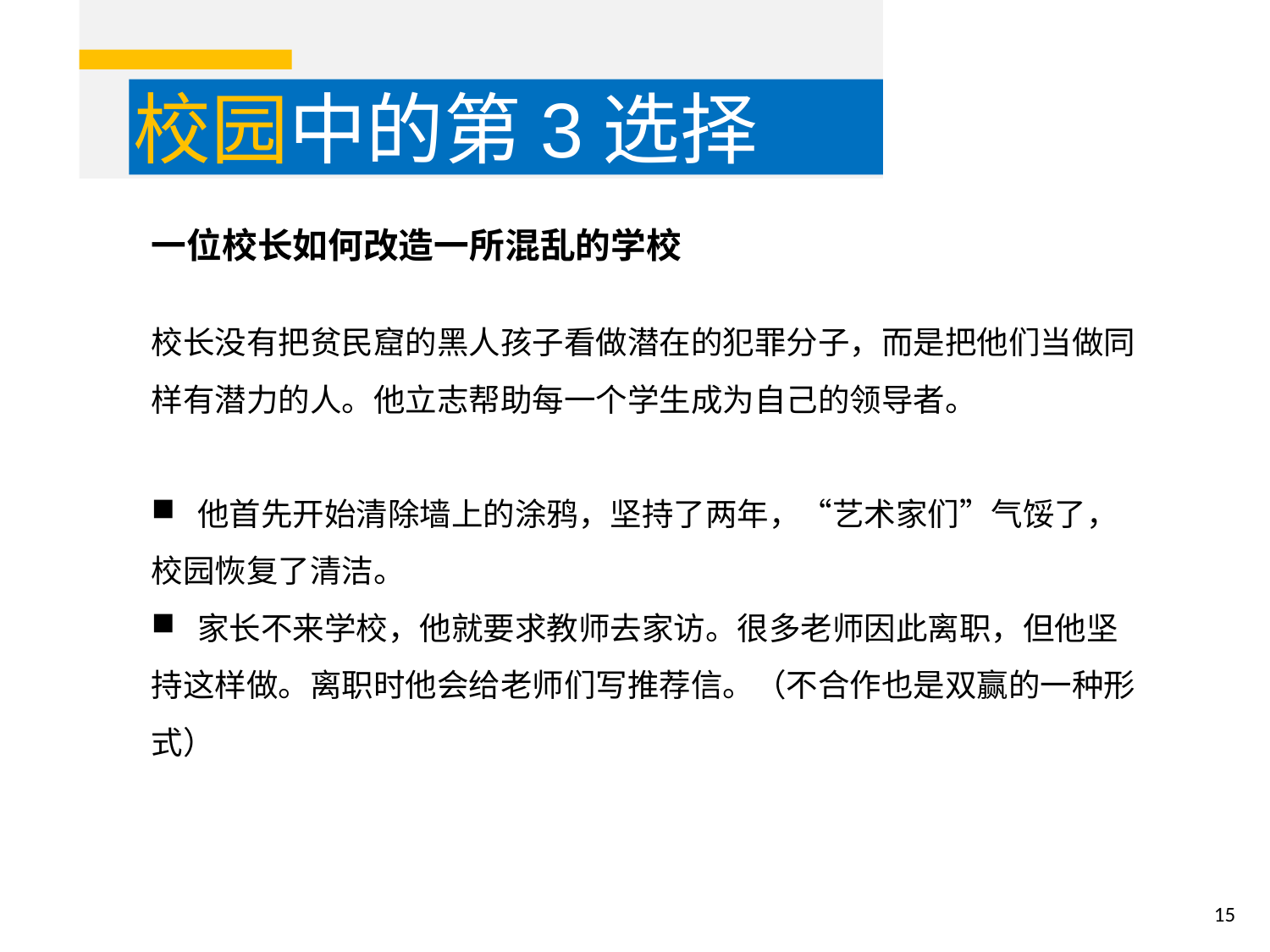

校园中的第3选择

一位校长如何改造一所混乱的学校

校长没有把贫民窟的黑人孩子看做潜在的犯罪分子，而是把他们当做同样有潜力的人。他立志帮助每一个学生成为自己的领导者。

  他首先开始清除墙上的涂鸦，坚持了两年，“艺术家们”气馁了，校园恢复了清洁。
  家长不来学校，他就要求教师去家访。很多老师因此离职，但他坚持这样做。离职时他会给老师们写推荐信。（不合作也是双赢的一种形式）